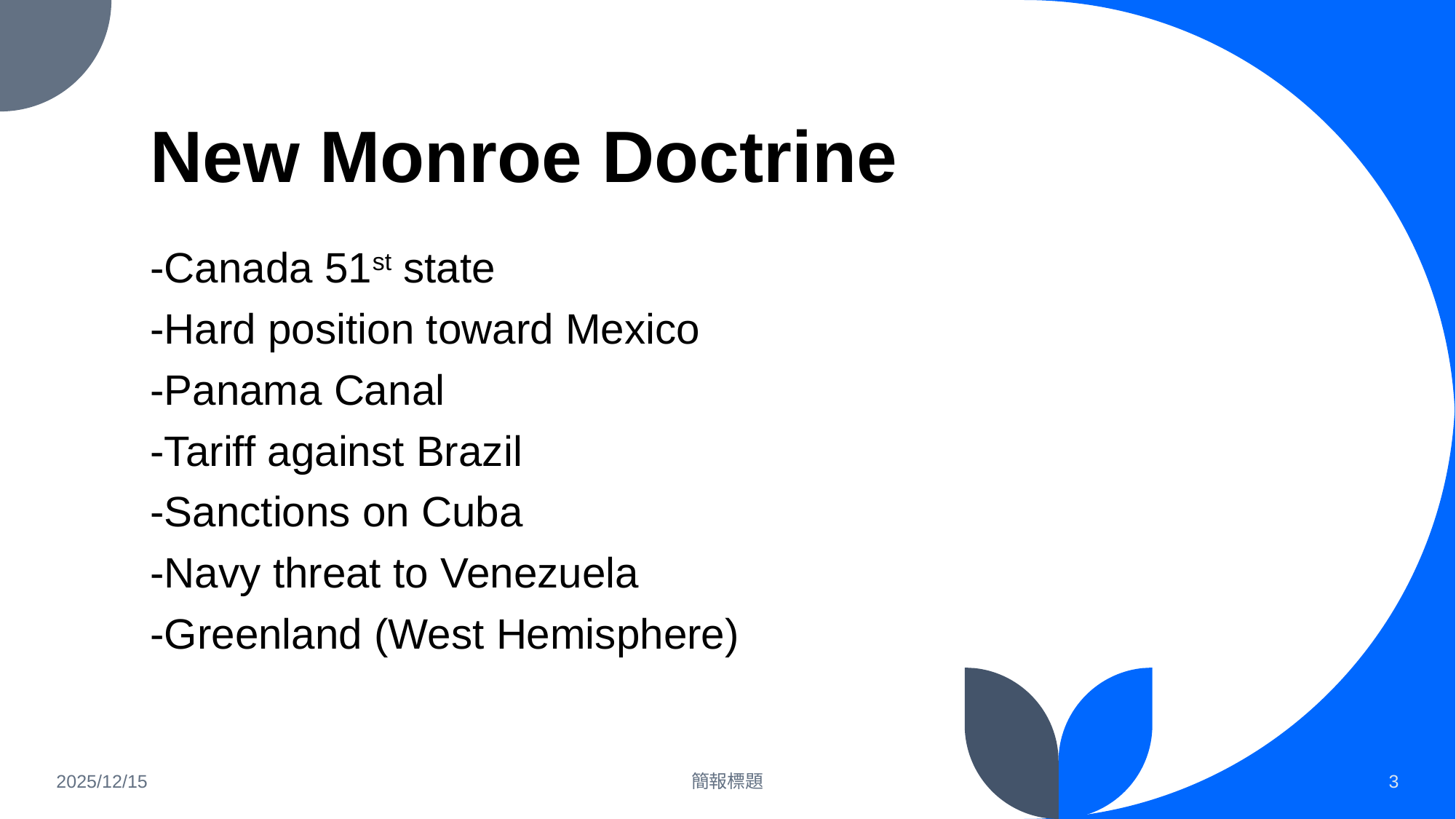

# New Monroe Doctrine
-Canada 51st state
-Hard position toward Mexico
-Panama Canal
-Tariff against Brazil
-Sanctions on Cuba
-Navy threat to Venezuela
-Greenland (West Hemisphere)
2025/12/15
簡報標題
3